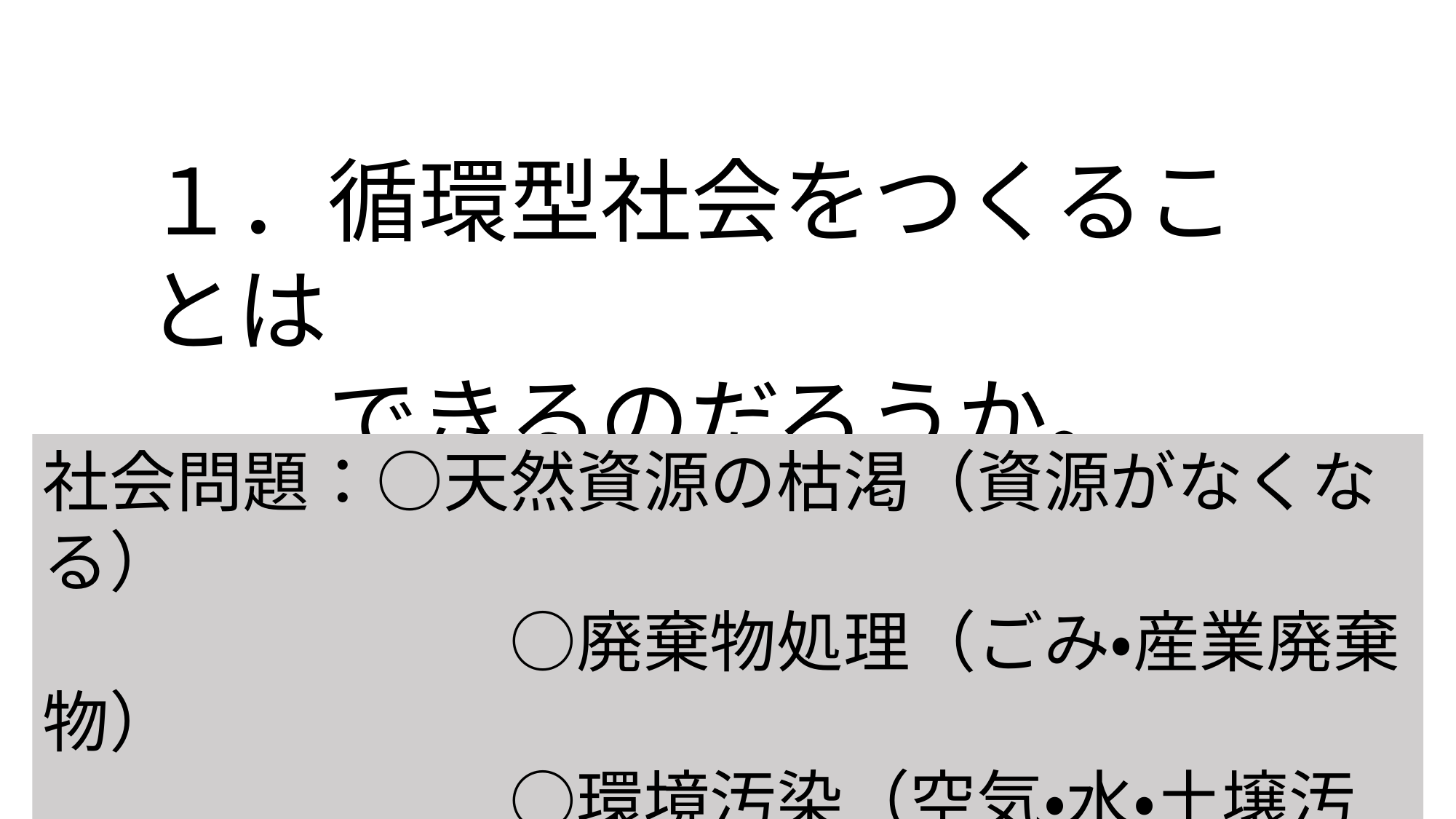

１．循環型社会をつくることは
　　できるのだろうか。
社会問題：○天然資源の枯渇（資源がなくなる）
　　　　　　　○廃棄物処理（ごみ・産業廃棄物）
　　　　　　　○環境汚染（空気・水・土壌汚染）